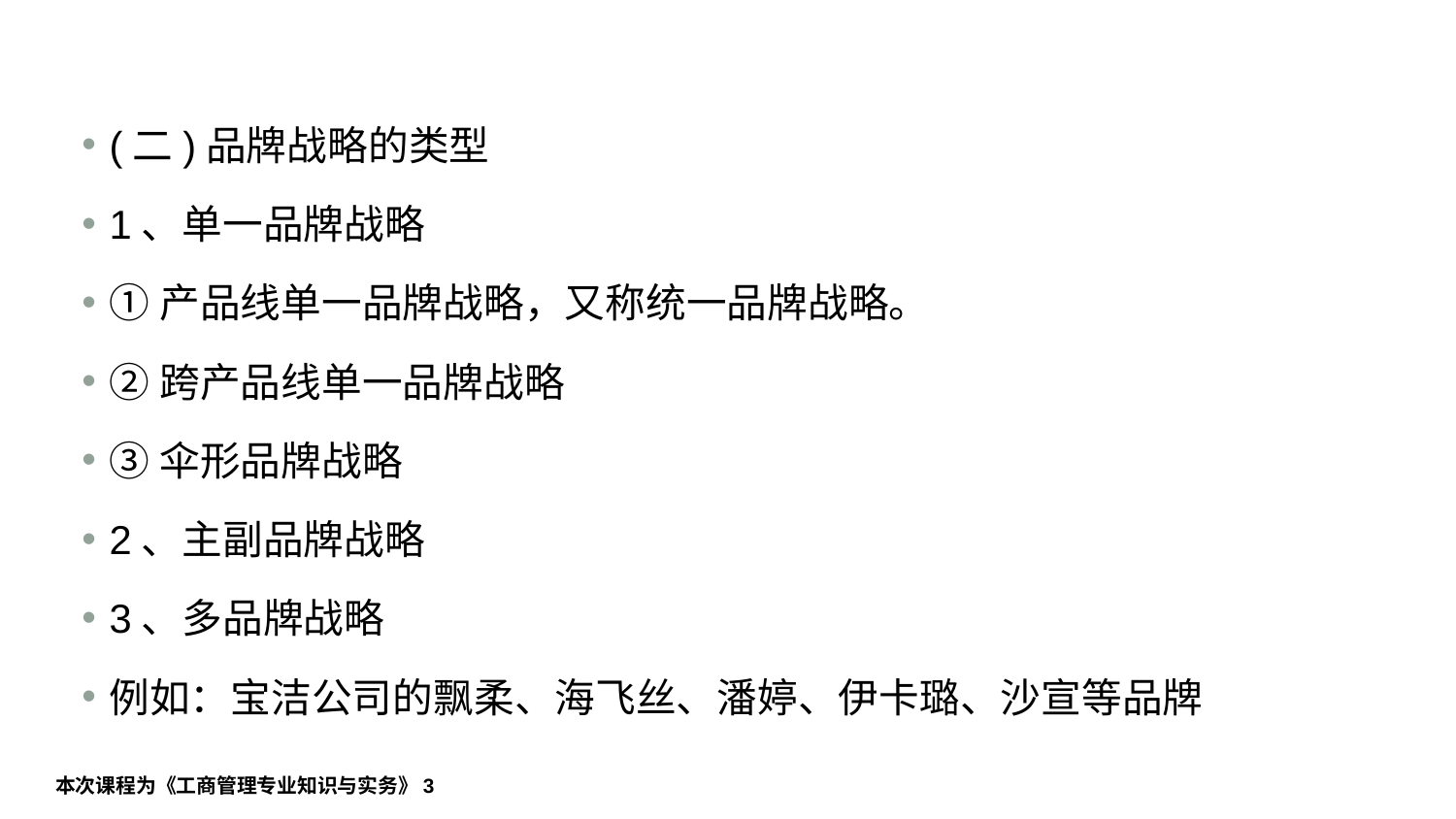

#
(二)品牌战略的类型
1、单一品牌战略
①产品线单一品牌战略，又称统一品牌战略。
②跨产品线单一品牌战略
③伞形品牌战略
2、主副品牌战略
3、多品牌战略
例如：宝洁公司的飘柔、海飞丝、潘婷、伊卡璐、沙宣等品牌